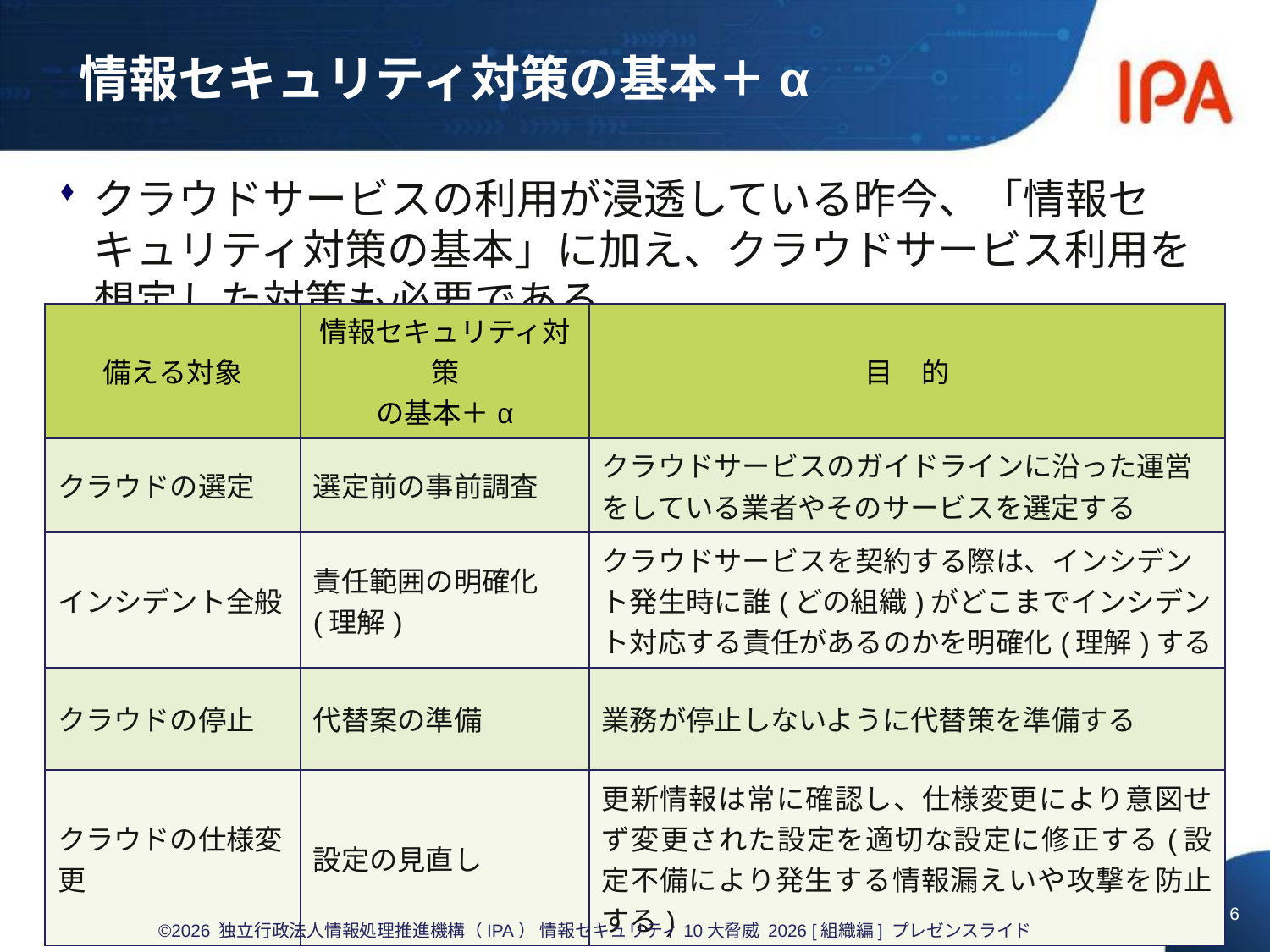

# 情報セキュリティ対策の基本＋α
クラウドサービスの利用が浸透している昨今、「情報セキュリティ対策の基本」に加え、クラウドサービス利用を想定した対策も必要である
| 備える対象 | 情報セキュリティ対策 の基本＋α | 目　的 |
| --- | --- | --- |
| クラウドの選定 | 選定前の事前調査 | クラウドサービスのガイドラインに沿った運営をしている業者やそのサービスを選定する |
| インシデント全般 | 責任範囲の明確化 (理解) | クラウドサービスを契約する際は、インシデント発生時に誰(どの組織)がどこまでインシデント対応する責任があるのかを明確化(理解)する |
| クラウドの停止 | 代替案の準備 | 業務が停止しないように代替策を準備する |
| クラウドの仕様変更 | 設定の見直し | 更新情報は常に確認し、仕様変更により意図せず変更された設定を適切な設定に修正する(設定不備により発生する情報漏えいや攻撃を防止する) |
6
©2026 独立行政法人情報処理推進機構（IPA） 情報セキュリティ10大脅威 2026 [組織編] プレゼンスライド